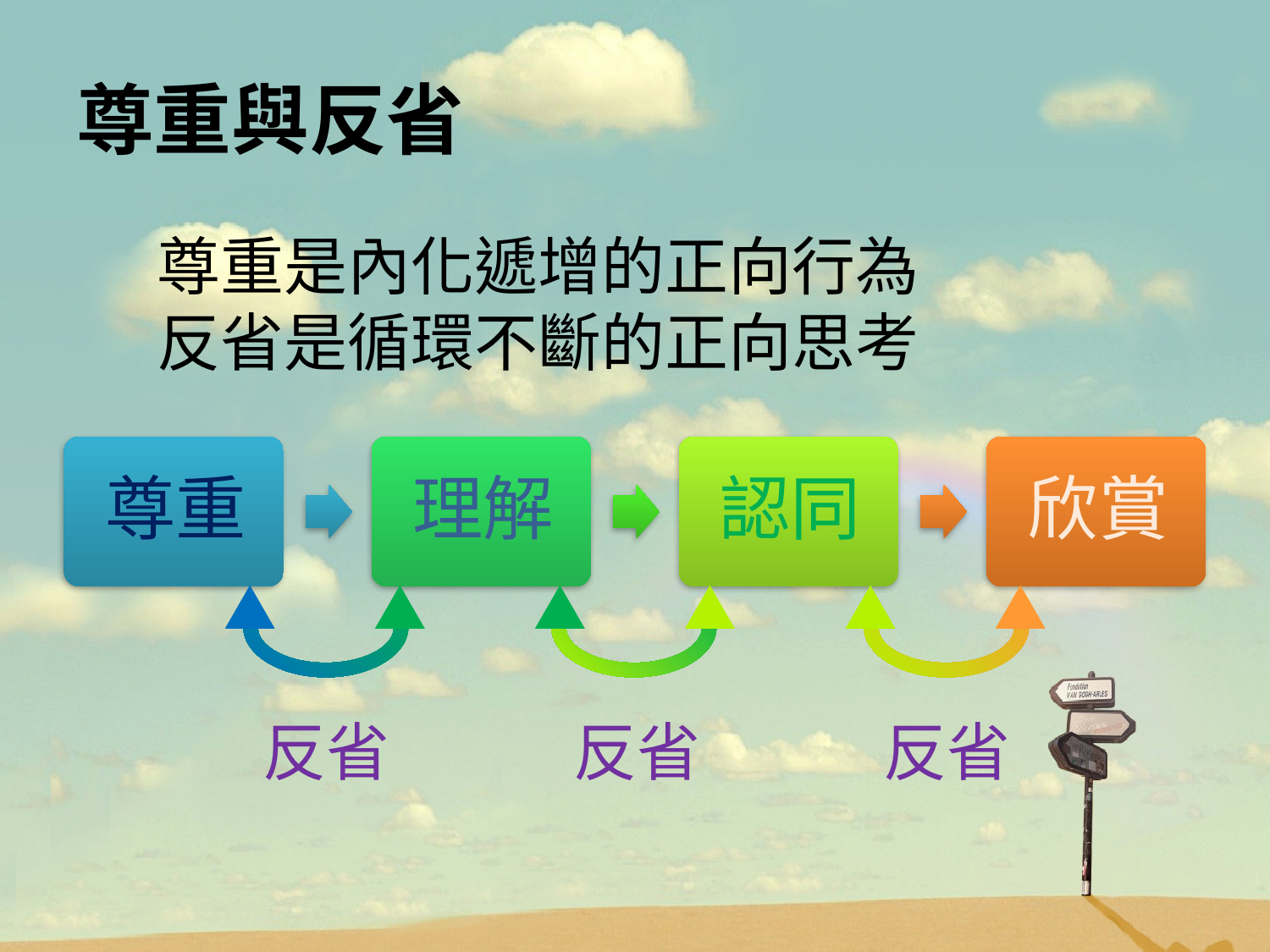

尊重與反省
尊重是內化遞增的正向行為
反省是循環不斷的正向思考
尊重

理解

認同

欣賞

反省
反省
反省